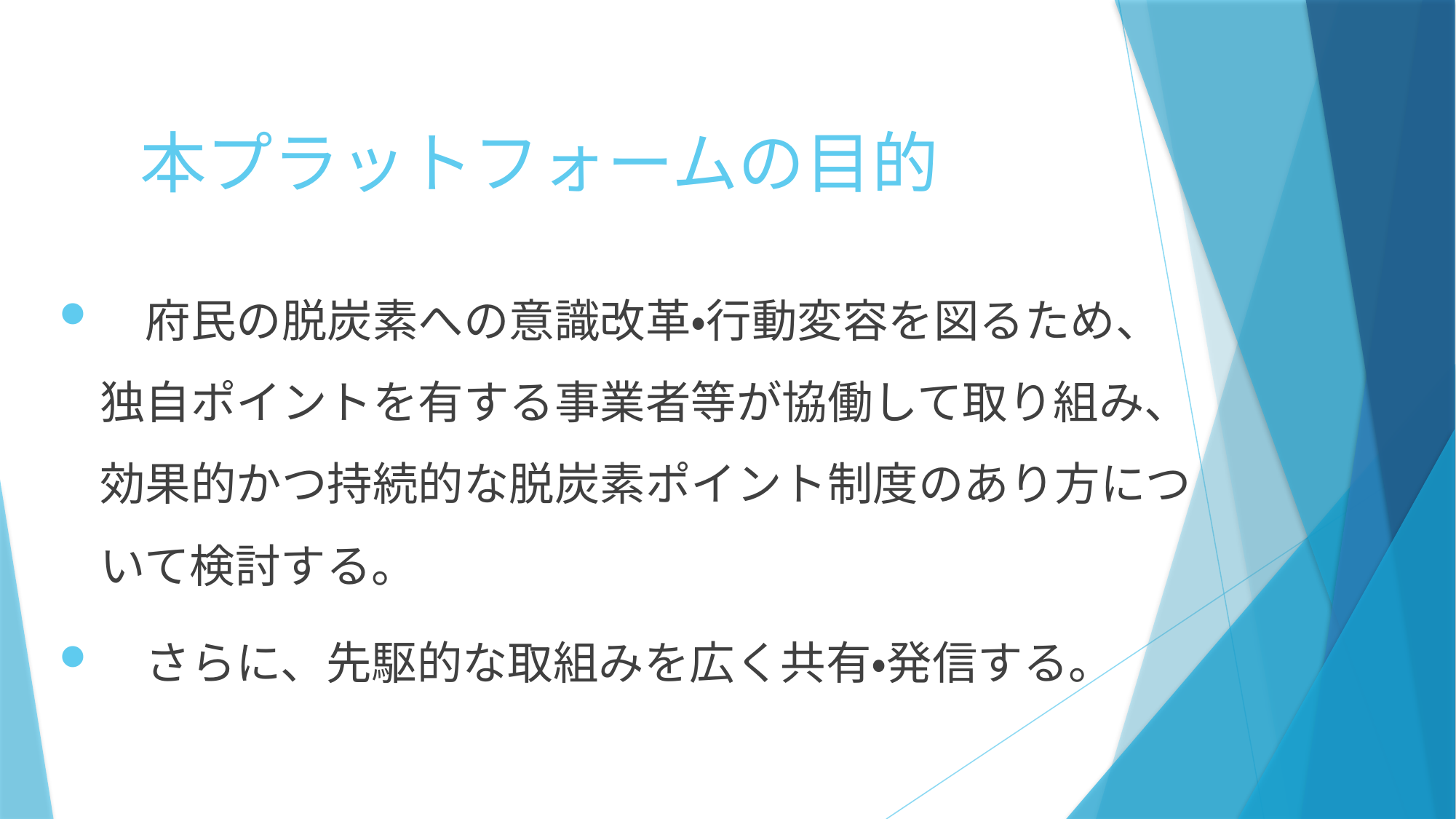

# 本プラットフォームの目的
　府民の脱炭素への意識改革・行動変容を図るため、
独自ポイントを有する事業者等が協働して取り組み、
効果的かつ持続的な脱炭素ポイント制度のあり方につ
いて検討する。
　さらに、先駆的な取組みを広く共有・発信する。